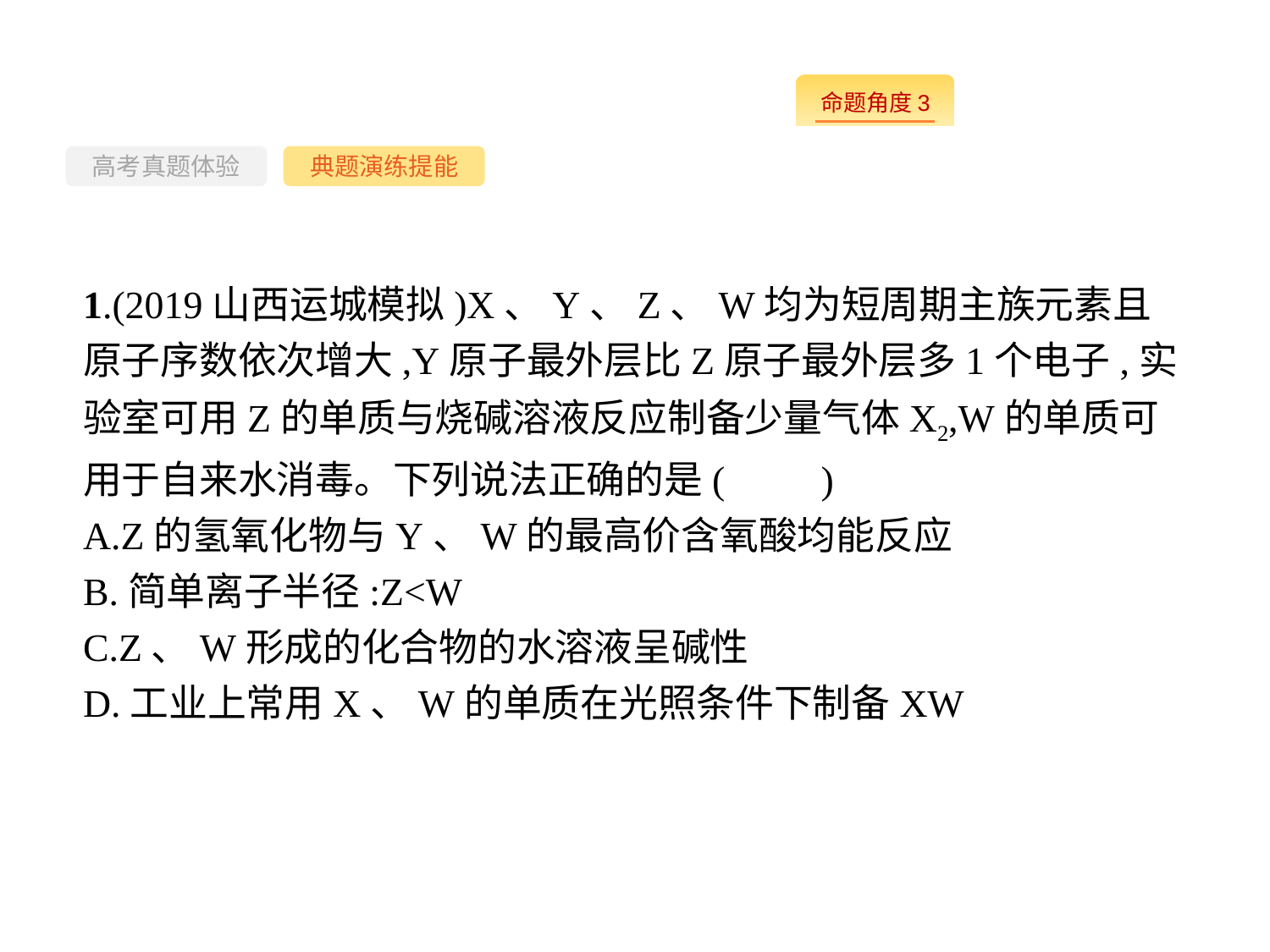

-87-
高考真题体验
典题演练提能
1.(2019山西运城模拟)X、Y、Z、W均为短周期主族元素且原子序数依次增大,Y原子最外层比Z原子最外层多1个电子,实验室可用Z的单质与烧碱溶液反应制备少量气体X2,W的单质可用于自来水消毒。下列说法正确的是(　　)
A.Z的氢氧化物与Y、W的最高价含氧酸均能反应
B.简单离子半径:Z<W
C.Z、W形成的化合物的水溶液呈碱性
D.工业上常用X、W的单质在光照条件下制备XW